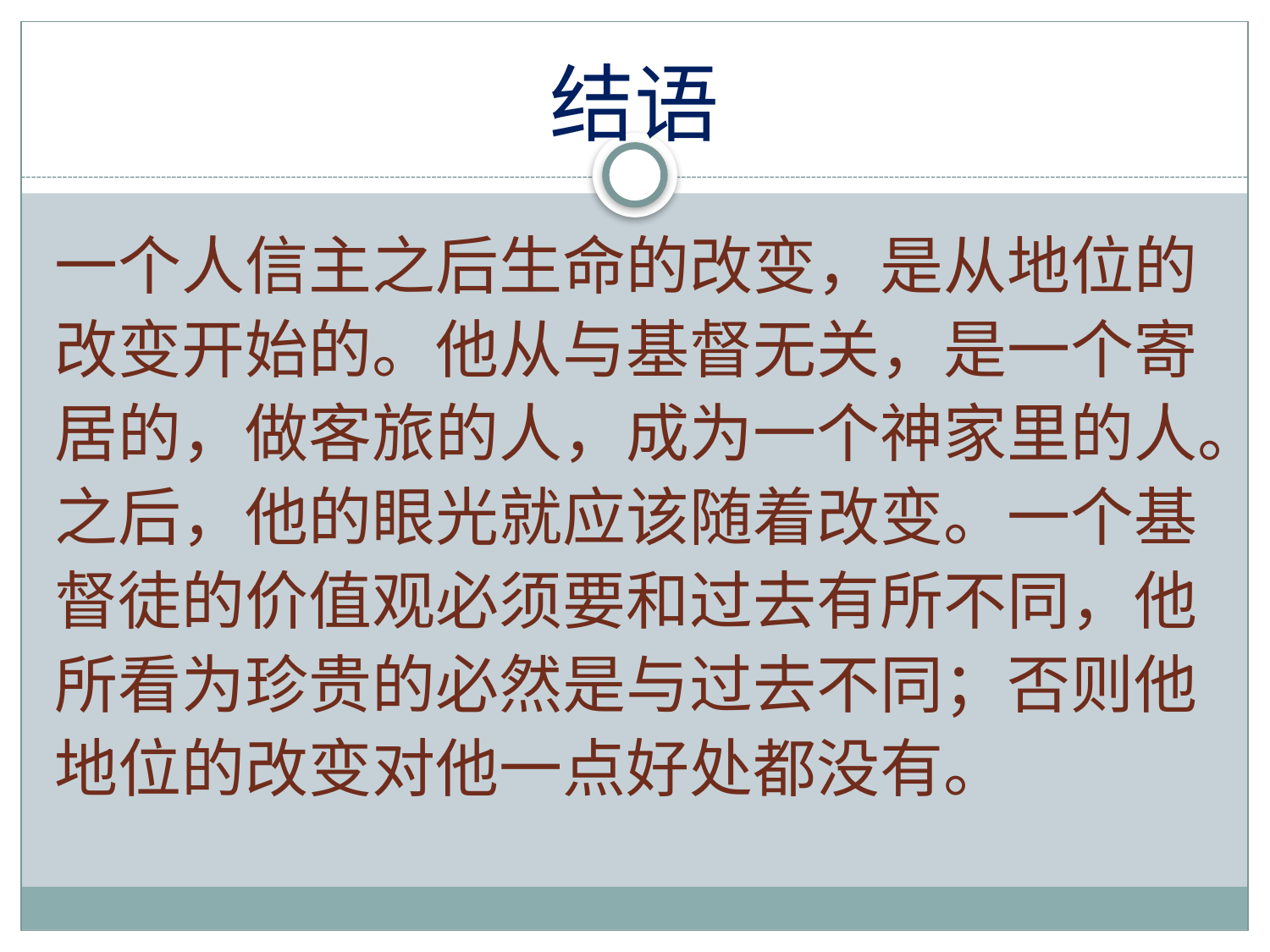

# 结语
一个人信主之后生命的改变，是从地位的改变开始的。他从与基督无关，是一个寄居的，做客旅的人，成为一个神家里的人。之后，他的眼光就应该随着改变。一个基督徒的价值观必须要和过去有所不同，他所看为珍贵的必然是与过去不同；否则他地位的改变对他一点好处都没有。